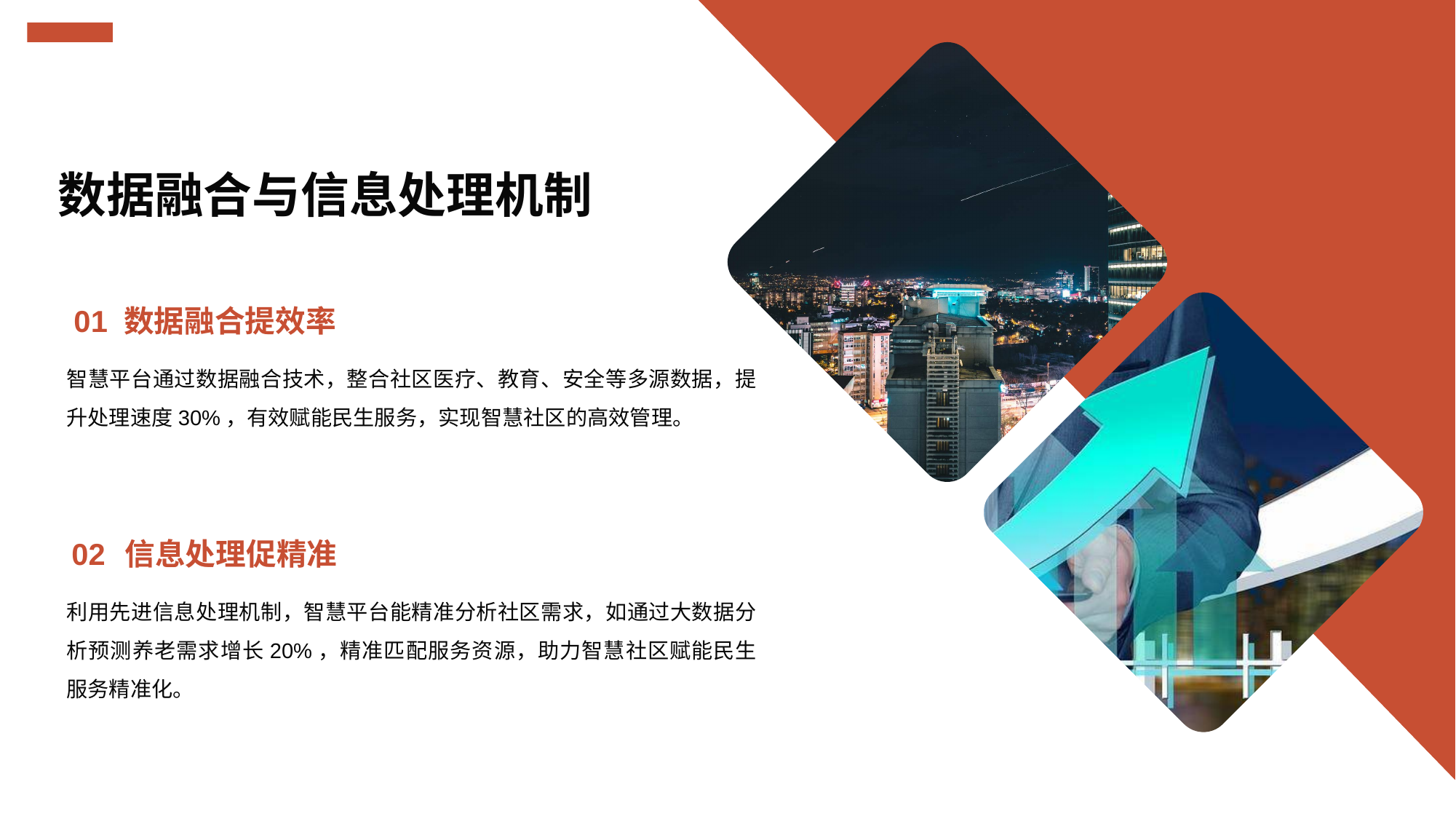

数据融合与信息处理机制
数据融合提效率

01
智慧平台通过数据融合技术，整合社区医疗、教育、安全等多源数据，提升处理速度30%，有效赋能民生服务，实现智慧社区的高效管理。
信息处理促精准
02
利用先进信息处理机制，智慧平台能精准分析社区需求，如通过大数据分析预测养老需求增长20%，精准匹配服务资源，助力智慧社区赋能民生服务精准化。